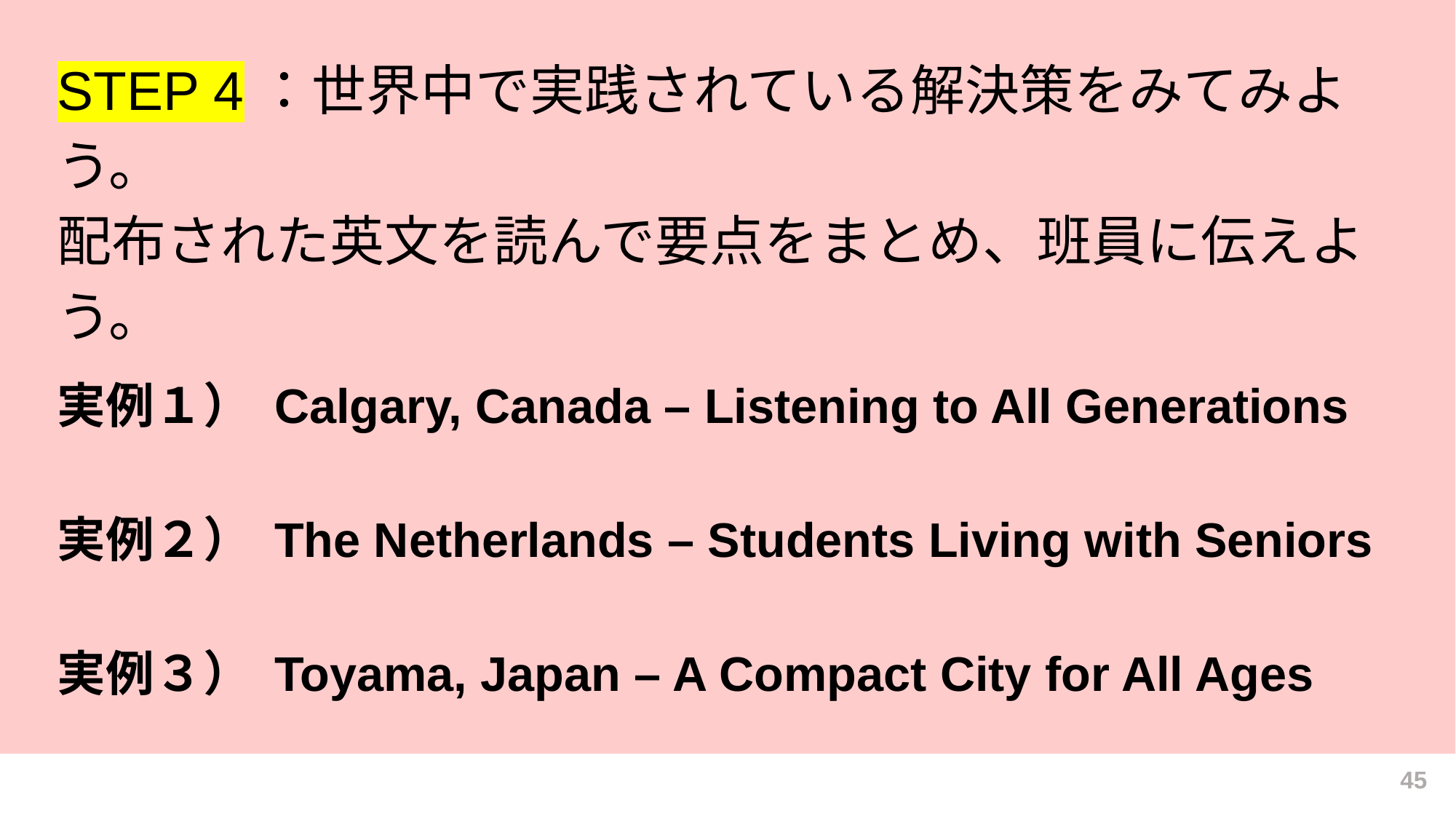

# STEP 4：世界中で実践されている解決策をみてみよう。 配布された英文を読んで要点をまとめ、班員に伝えよう。
実例１） Calgary, Canada – Listening to All Generations

実例２） The Netherlands – Students Living with Seniors

実例３） Toyama, Japan – A Compact City for All Ages